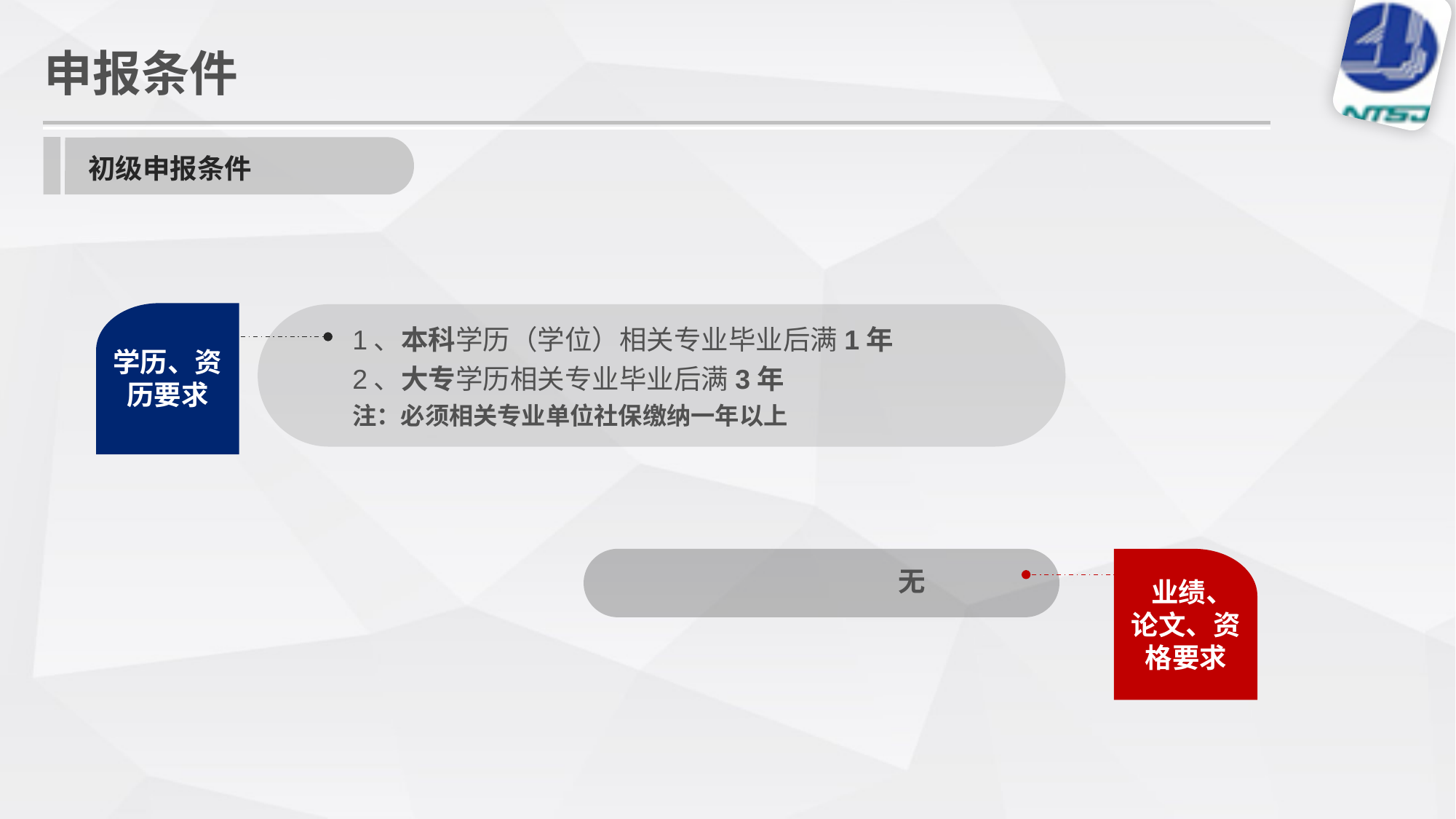

申报条件

初级申报条件

学历、资历要求

1、本科学历（学位）相关专业毕业后满1年
2、大专学历相关专业毕业后满3年
注：必须相关专业单位社保缴纳一年以上

 业绩、论文、资格要求
无